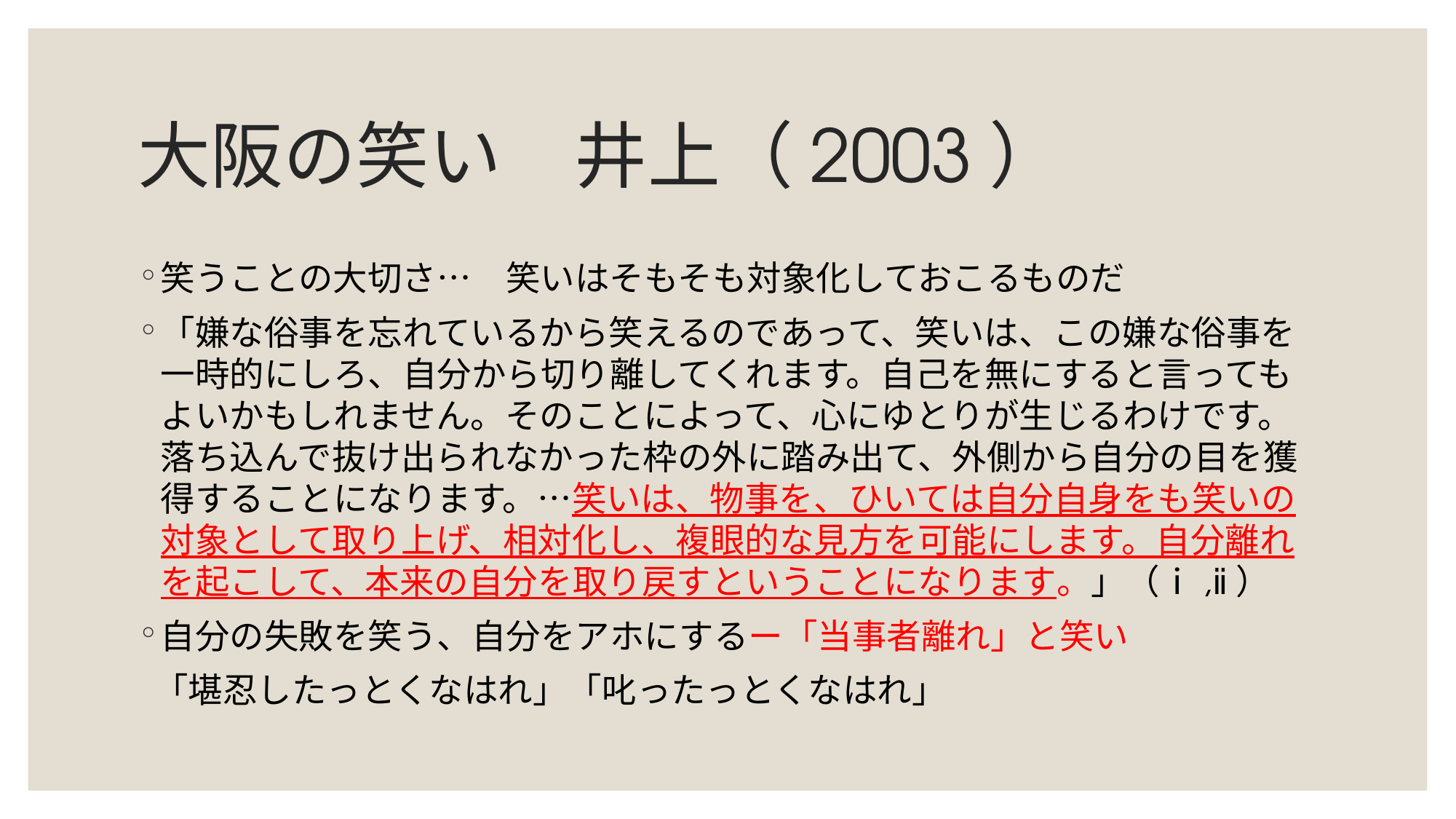

# 大阪の笑い　井上（2003）
笑うことの大切さ…　笑いはそもそも対象化しておこるものだ
「嫌な俗事を忘れているから笑えるのであって、笑いは、この嫌な俗事を一時的にしろ、自分から切り離してくれます。自己を無にすると言ってもよいかもしれません。そのことによって、心にゆとりが生じるわけです。落ち込んで抜け出られなかった枠の外に踏み出て、外側から自分の目を獲得することになります。…笑いは、物事を、ひいては自分自身をも笑いの対象として取り上げ、相対化し、複眼的な見方を可能にします。自分離れを起こして、本来の自分を取り戻すということになります。」（ⅰ,ⅱ）
自分の失敗を笑う、自分をアホにするー「当事者離れ」と笑い
 「堪忍したっとくなはれ」「叱ったっとくなはれ」